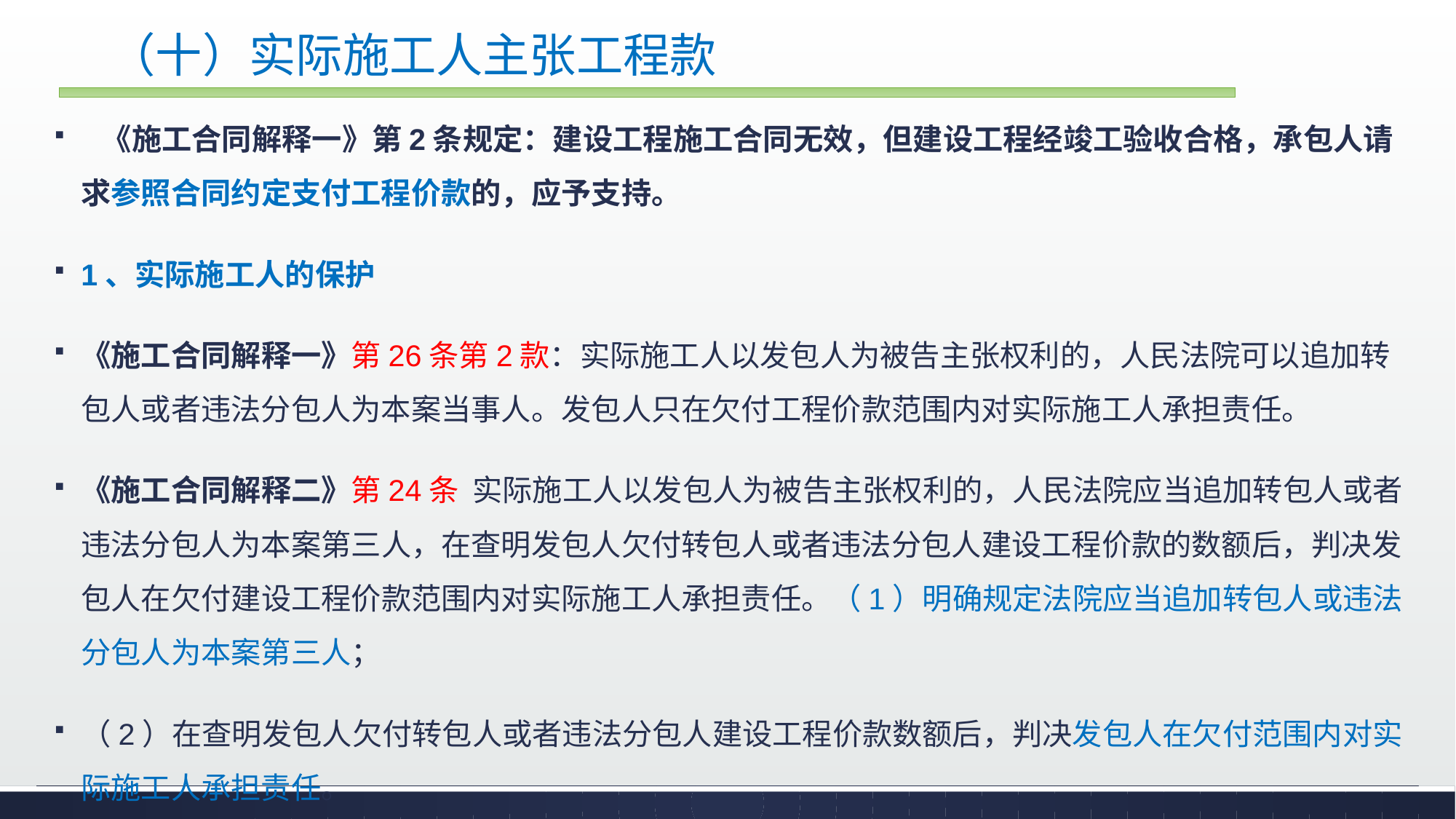

# （十）实际施工人主张工程款

  《施工合同解释一》第2条规定：建设工程施工合同无效，但建设工程经竣工验收合格，承包人请求参照合同约定支付工程价款的，应予支持。
1、实际施工人的保护
《施工合同解释一》第26条第2款：实际施工人以发包人为被告主张权利的，人民法院可以追加转包人或者违法分包人为本案当事人。发包人只在欠付工程价款范围内对实际施工人承担责任。
《施工合同解释二》第24条  实际施工人以发包人为被告主张权利的，人民法院应当追加转包人或者违法分包人为本案第三人，在查明发包人欠付转包人或者违法分包人建设工程价款的数额后，判决发包人在欠付建设工程价款范围内对实际施工人承担责任。（1）明确规定法院应当追加转包人或违法分包人为本案第三人；
（2）在查明发包人欠付转包人或者违法分包人建设工程价款数额后，判决发包人在欠付范围内对实际施工人承担责任。